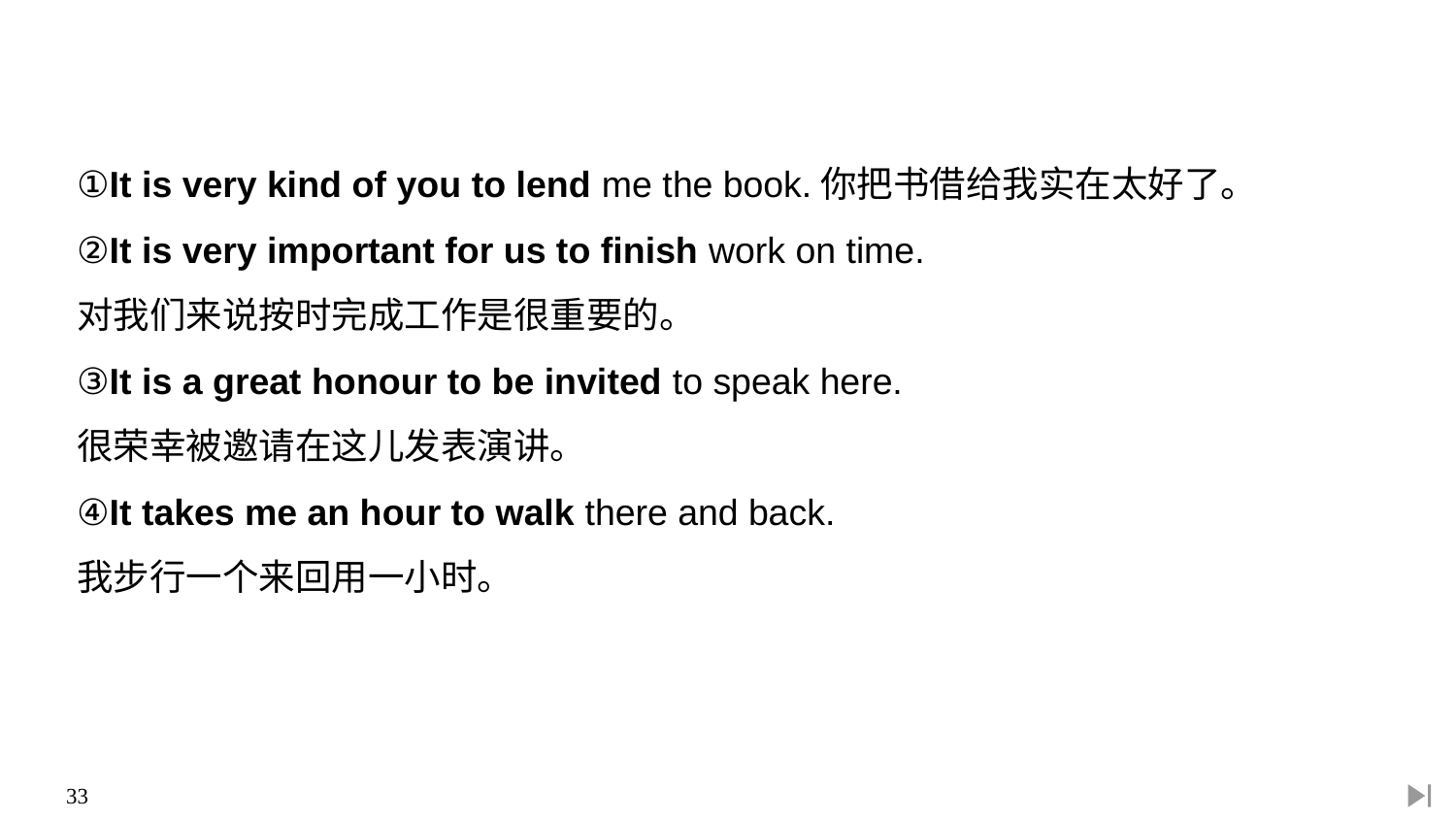

①It is very kind of you to lend me the book.你把书借给我实在太好了。
②It is very important for us to finish work on time.
对我们来说按时完成工作是很重要的。
③It is a great honour to be invited to speak here.
很荣幸被邀请在这儿发表演讲。
④It takes me an hour to walk there and back.
我步行一个来回用一小时。